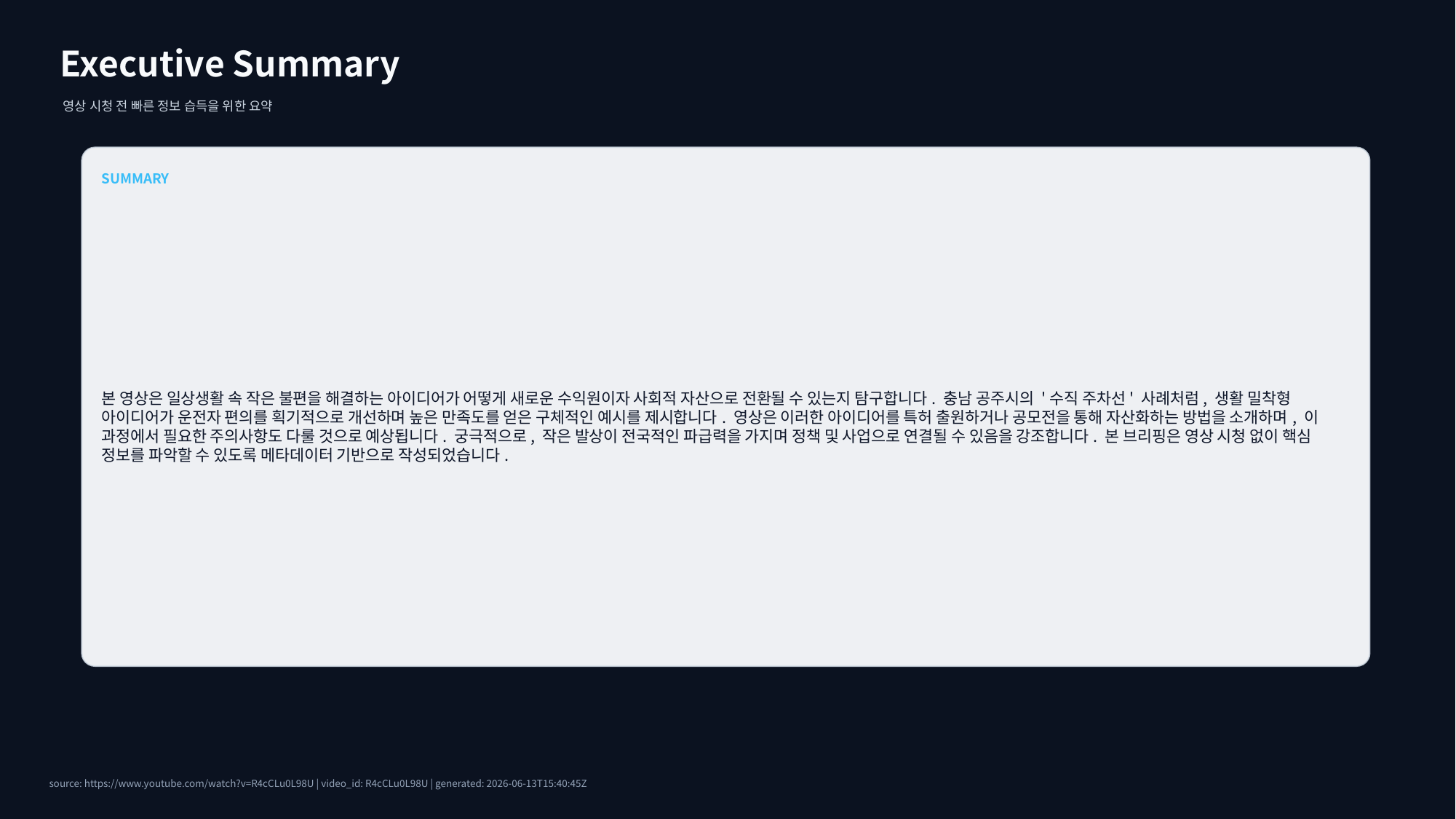

Executive Summary
영상 시청 전 빠른 정보 습득을 위한 요약

SUMMARY
본 영상은 일상생활 속 작은 불편을 해결하는 아이디어가 어떻게 새로운 수익원이자 사회적 자산으로 전환될 수 있는지 탐구합니다. 충남 공주시의 '수직 주차선' 사례처럼, 생활 밀착형 아이디어가 운전자 편의를 획기적으로 개선하며 높은 만족도를 얻은 구체적인 예시를 제시합니다. 영상은 이러한 아이디어를 특허 출원하거나 공모전을 통해 자산화하는 방법을 소개하며, 이 과정에서 필요한 주의사항도 다룰 것으로 예상됩니다. 궁극적으로, 작은 발상이 전국적인 파급력을 가지며 정책 및 사업으로 연결될 수 있음을 강조합니다. 본 브리핑은 영상 시청 없이 핵심 정보를 파악할 수 있도록 메타데이터 기반으로 작성되었습니다.
source: https://www.youtube.com/watch?v=R4cCLu0L98U | video_id: R4cCLu0L98U | generated: 2026-06-13T15:40:45Z